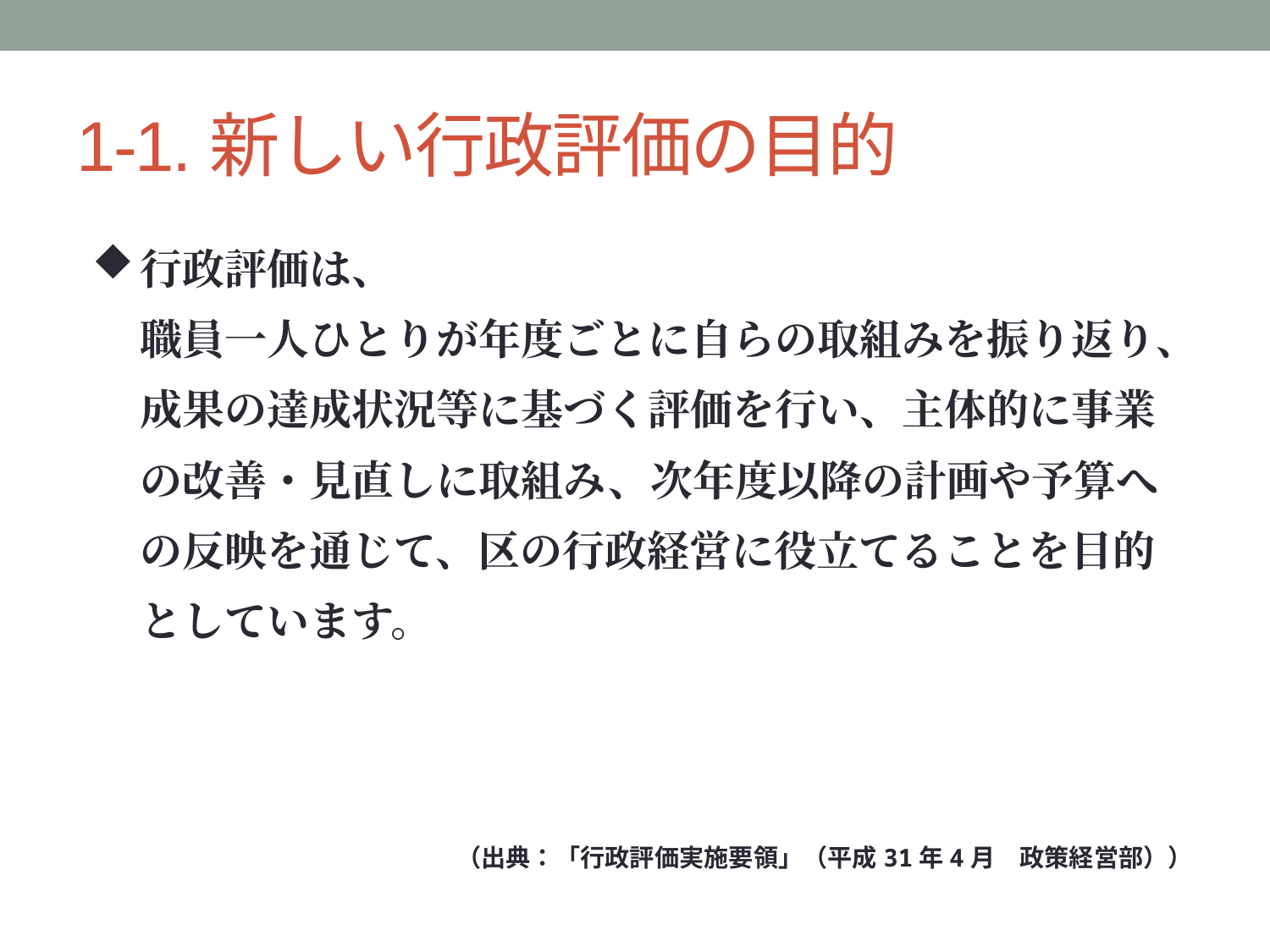

# 1-1.新しい行政評価の目的
行政評価は、
職員一人ひとりが年度ごとに自らの取組みを振り返り、成果の達成状況等に基づく評価を行い、主体的に事業の改善・見直しに取組み、次年度以降の計画や予算への反映を通じて、区の行政経営に役立てることを目的としています。
（出典：「行政評価実施要領」（平成31年4月　政策経営部））